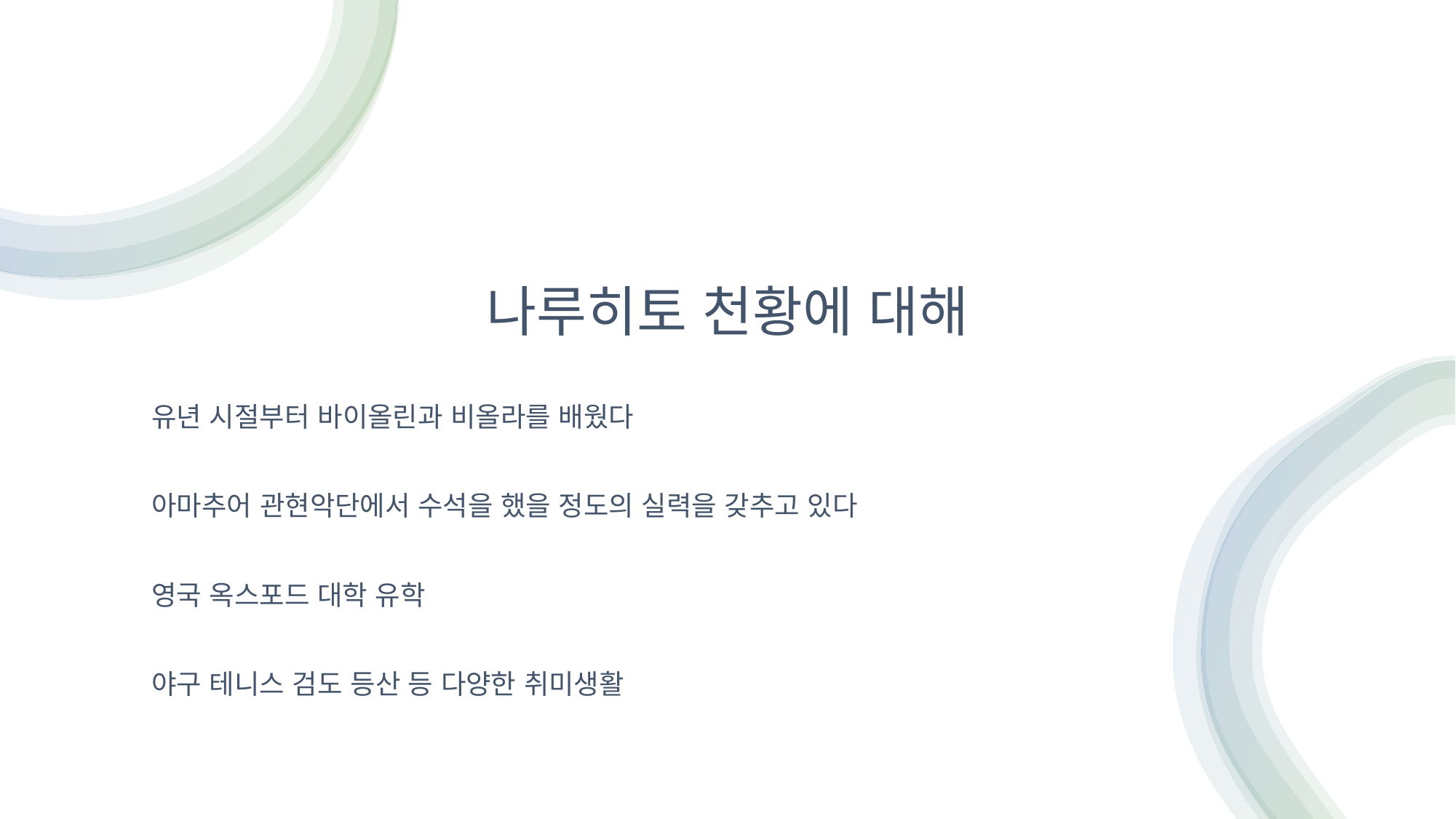

# 나루히토 천황에 대해
유년 시절부터 바이올린과 비올라를 배웠다

아마추어 관현악단에서 수석을 했을 정도의 실력을 갖추고 있다

영국 옥스포드 대학 유학

야구 테니스 검도 등산 등 다양한 취미생활